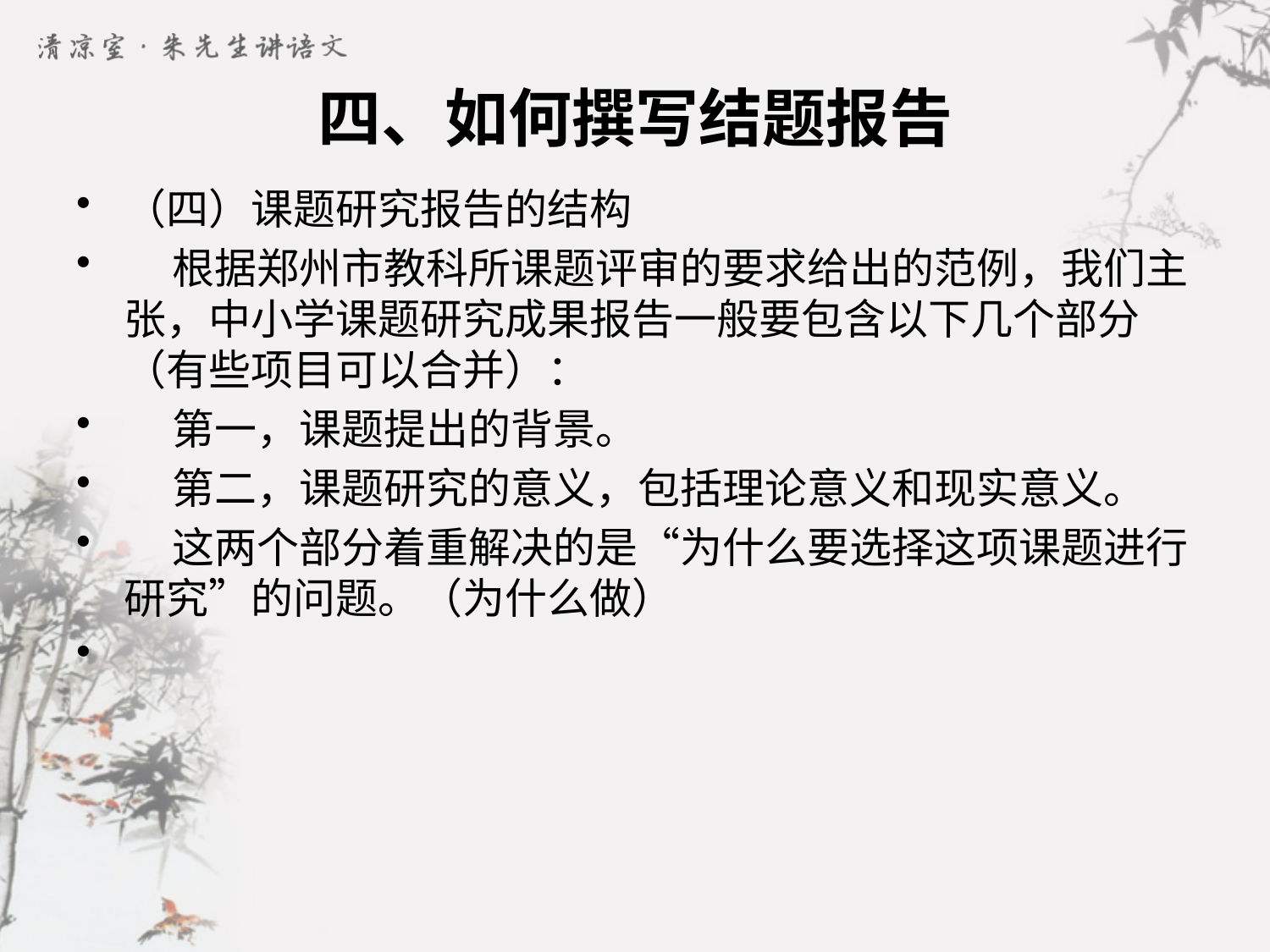

# 四、如何撰写结题报告
（四）课题研究报告的结构
    根据郑州市教科所课题评审的要求给出的范例，我们主张，中小学课题研究成果报告一般要包含以下几个部分（有些项目可以合并）：
    第一，课题提出的背景。
    第二，课题研究的意义，包括理论意义和现实意义。
    这两个部分着重解决的是“为什么要选择这项课题进行研究”的问题。（为什么做）